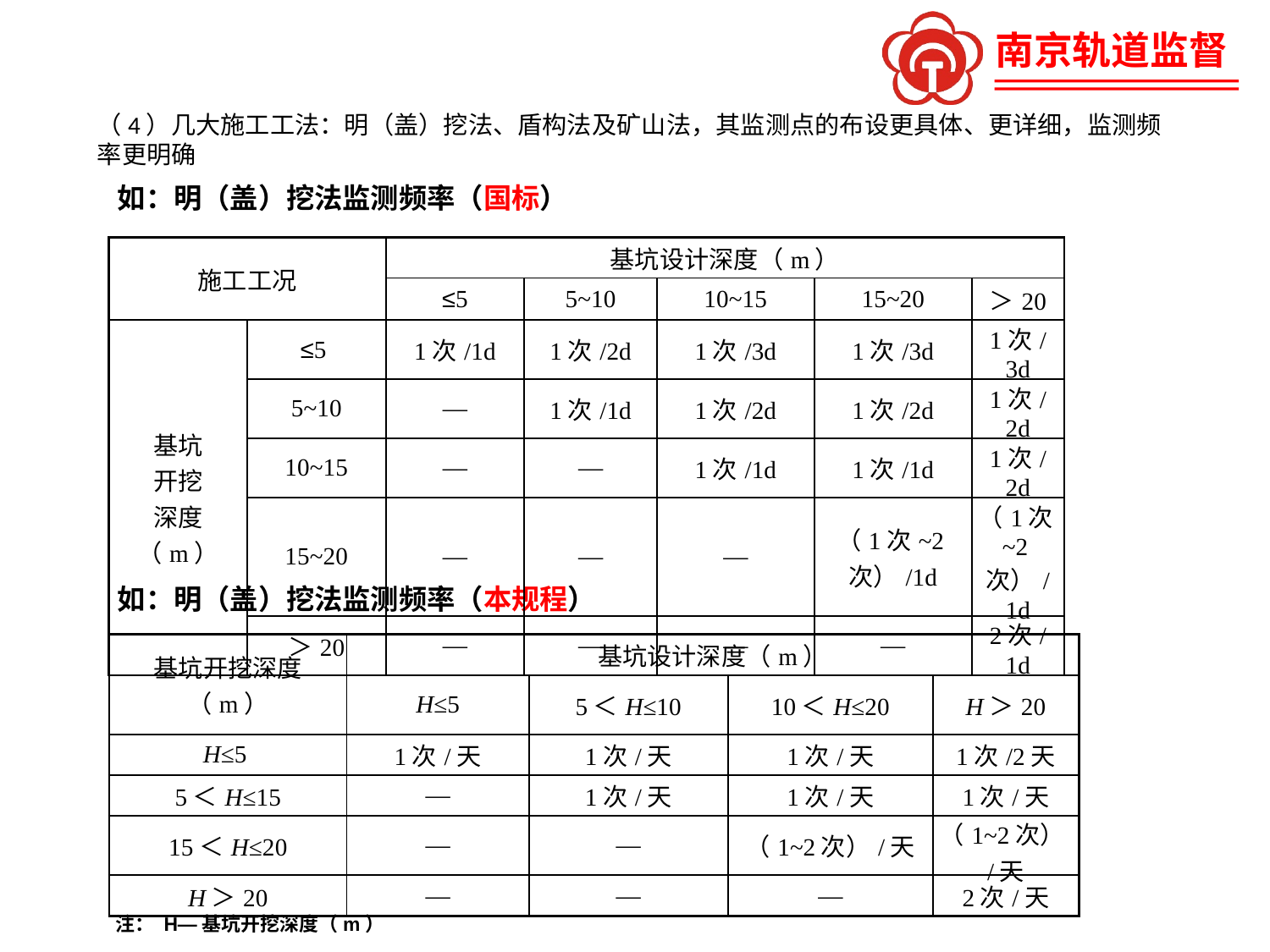

（4）几大施工工法：明（盖）挖法、盾构法及矿山法，其监测点的布设更具体、更详细，监测频率更明确
如：明（盖）挖法监测频率（国标）
| 施工工况 |  | 基坑设计深度（m） |  |  |  |  |
| --- | --- | --- | --- | --- | --- | --- |
|  |  | ≤5 | 5~10 | 10~15 | 15~20 | ＞20 |
| 基坑 开挖 深度 （m） | ≤5 | 1次/1d | 1次/2d | 1次/3d | 1次/3d | 1次/3d |
|  | 5~10 | — | 1次/1d | 1次/2d | 1次/2d | 1次/2d |
|  | 10~15 | — | — | 1次/1d | 1次/1d | 1次/2d |
|  | 15~20 | — | — | — | （1次~2次）/1d | （1次~2次）/1d |
|  | ＞20 | — | — | — | — | 2次/1d |
如：明（盖）挖法监测频率（本规程）
| 基坑开挖深度 （m） | 基坑设计深度（m） |  |  |  |
| --- | --- | --- | --- | --- |
|  | H≤5 | 5＜H≤10 | 10＜H≤20 | H＞20 |
| H≤5 | 1次/天 | 1次/天 | 1次/天 | 1次/2天 |
| 5＜H≤15 | — | 1次/天 | 1次/天 | 1次/天 |
| 15＜H≤20 | — | — | （1~2次）/天 | （1~2次）/天 |
| H＞20 | — | — | — | 2次/天 |
注： H—基坑开挖深度（m）